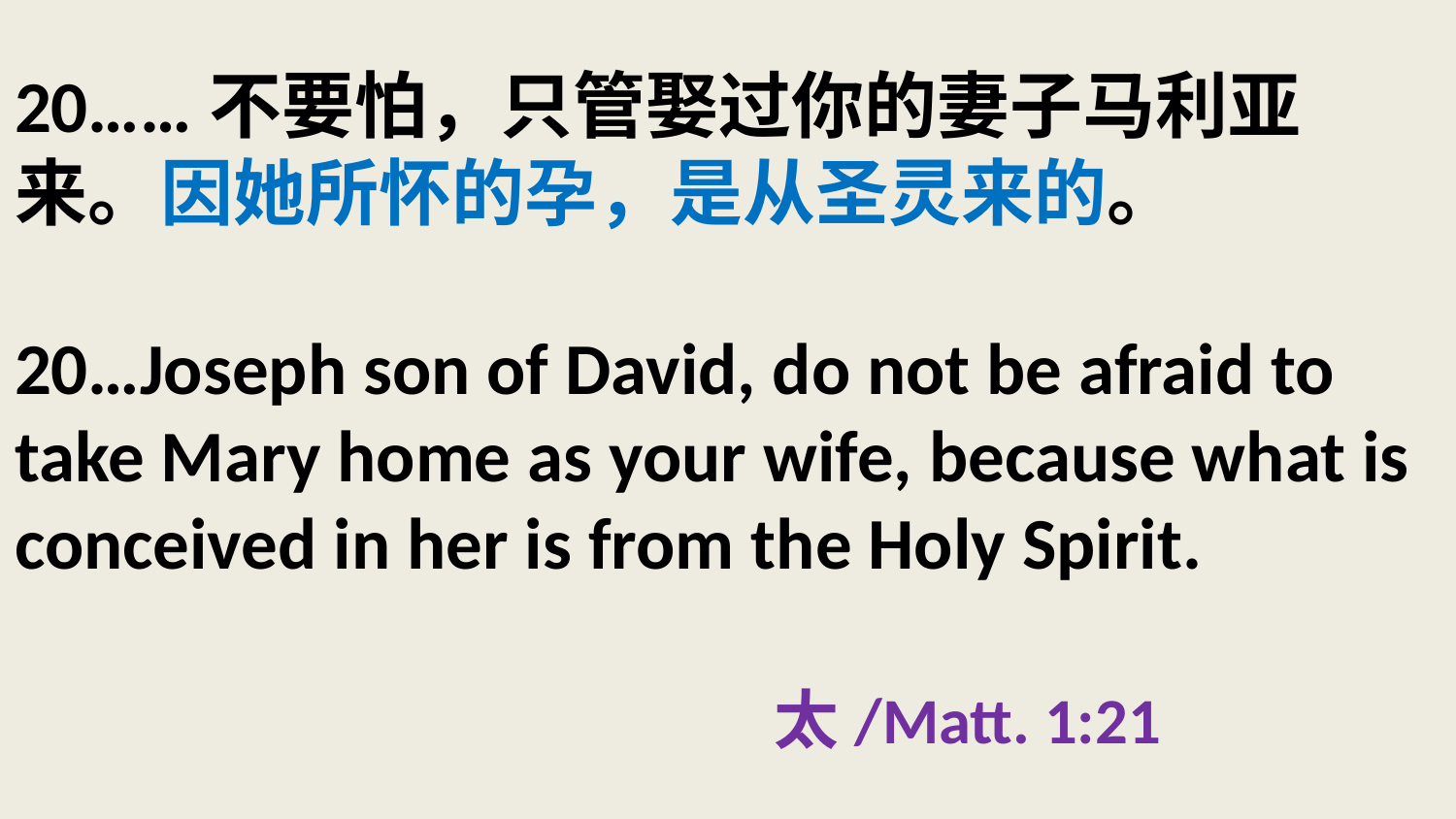

# 20……不要怕，只管娶过你的妻子马利亚来。因她所怀的孕，是从圣灵来的。 20…Joseph son of David, do not be afraid to take Mary home as your wife, because what is conceived in her is from the Holy Spirit. 太/Matt. 1:21